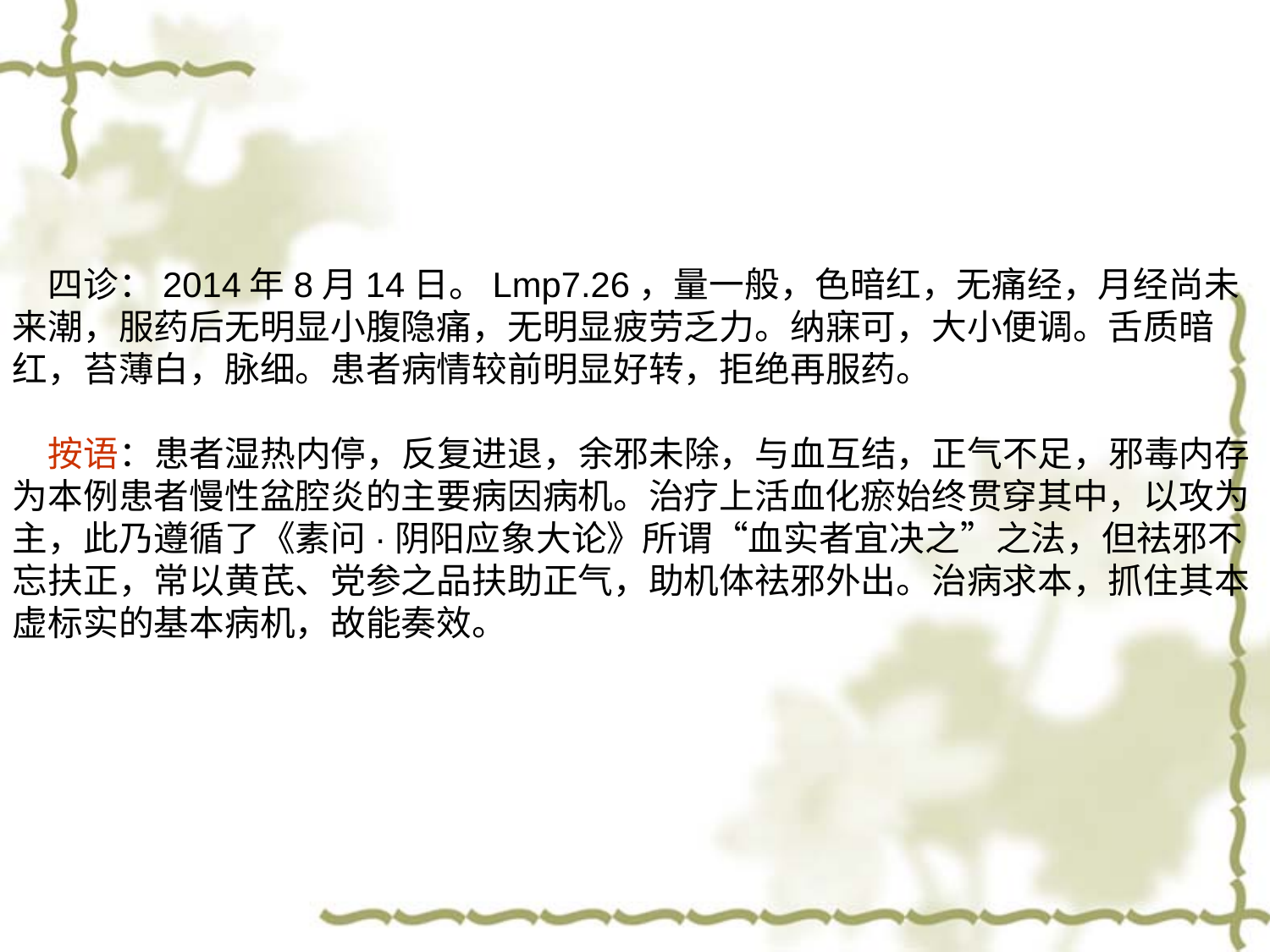

四诊：2014年8月14日。Lmp7.26，量一般，色暗红，无痛经，月经尚未来潮，服药后无明显小腹隐痛，无明显疲劳乏力。纳寐可，大小便调。舌质暗红，苔薄白，脉细。患者病情较前明显好转，拒绝再服药。

按语：患者湿热内停，反复进退，余邪未除，与血互结，正气不足，邪毒内存为本例患者慢性盆腔炎的主要病因病机。治疗上活血化瘀始终贯穿其中，以攻为主，此乃遵循了《素问·阴阳应象大论》所谓“血实者宜决之”之法，但祛邪不忘扶正，常以黄芪、党参之品扶助正气，助机体祛邪外出。治病求本，抓住其本虚标实的基本病机，故能奏效。